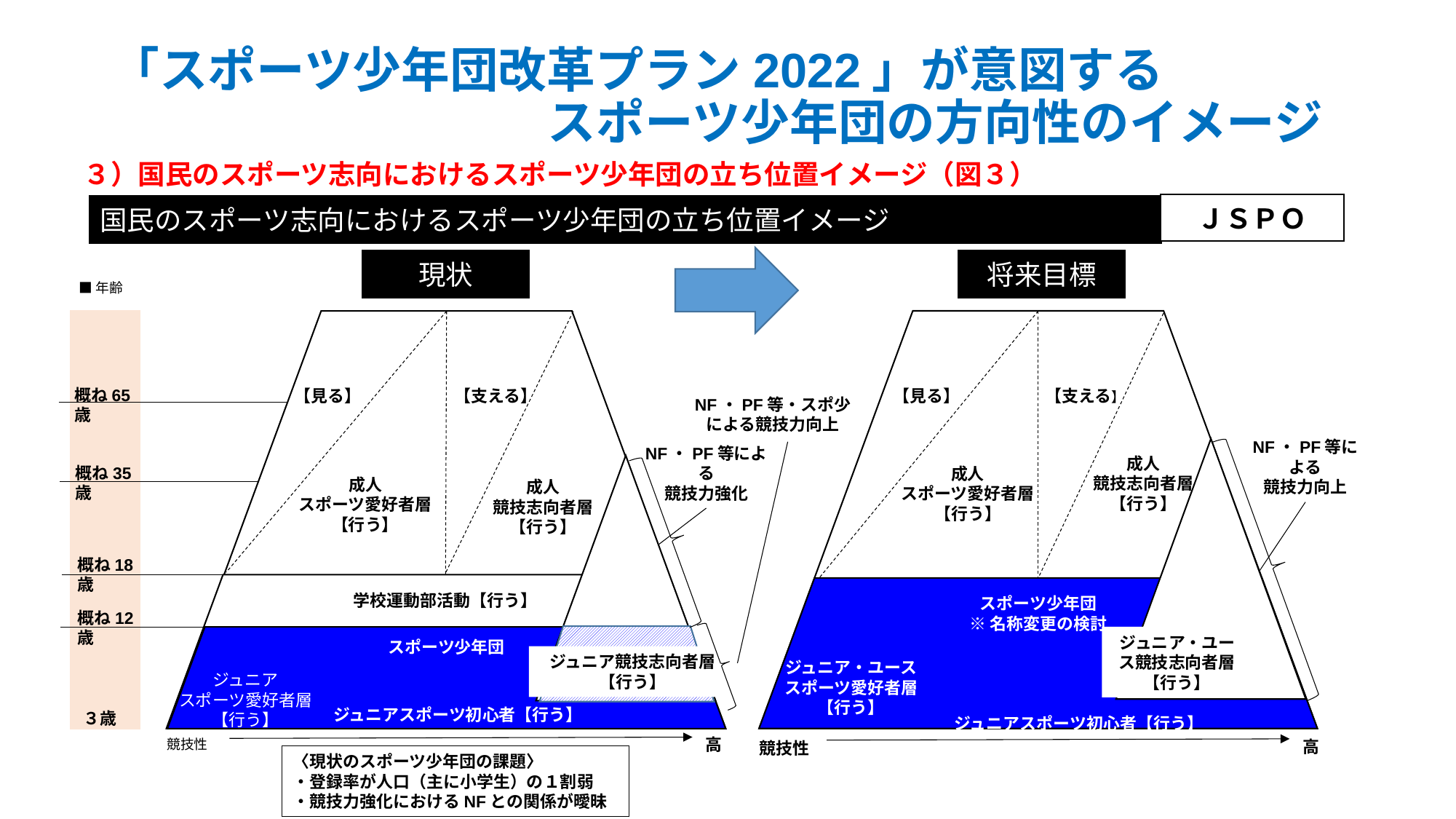

# 「スポーツ少年団改革プラン2022」が意図する 　　　　　　　　　スポーツ少年団の方向性のイメージ
３）国民のスポーツ志向におけるスポーツ少年団の立ち位置イメージ（図３）
ＪＳＰＯ
国民のスポーツ志向におけるスポーツ少年団の立ち位置イメージ

現状
将来目標
■年齢

概ね65歳
【見る】
【支える】
【見る】
【支える】
NF・PF等・スポ少による競技力向上

NF・PF等による
競技力向上
NF・PF等による
競技力強化

成人
競技志向者層
【行う】

概ね35歳
成人
スポーツ愛好者層
【行う】
成人
スポーツ愛好者層
【行う】
成人
競技志向者層
【行う】
概ね18歳
学校運動部活動【行う】
スポーツ少年団
※名称変更の検討
概ね12歳

ジュニア・ユース競技志向者層
【行う】
スポーツ少年団
ジュニア競技志向者層
【行う】
ジュニア・ユース
スポーツ愛好者層
【行う】
ジュニア
スポーツ愛好者層
【行う】
ジュニアスポーツ初心者【行う】
３歳
ジュニアスポーツ初心者【行う】
高
競技性
高
競技性
〈現状のスポーツ少年団の課題〉
・登録率が人口（主に小学生）の１割弱
・競技力強化におけるNFとの関係が曖昧